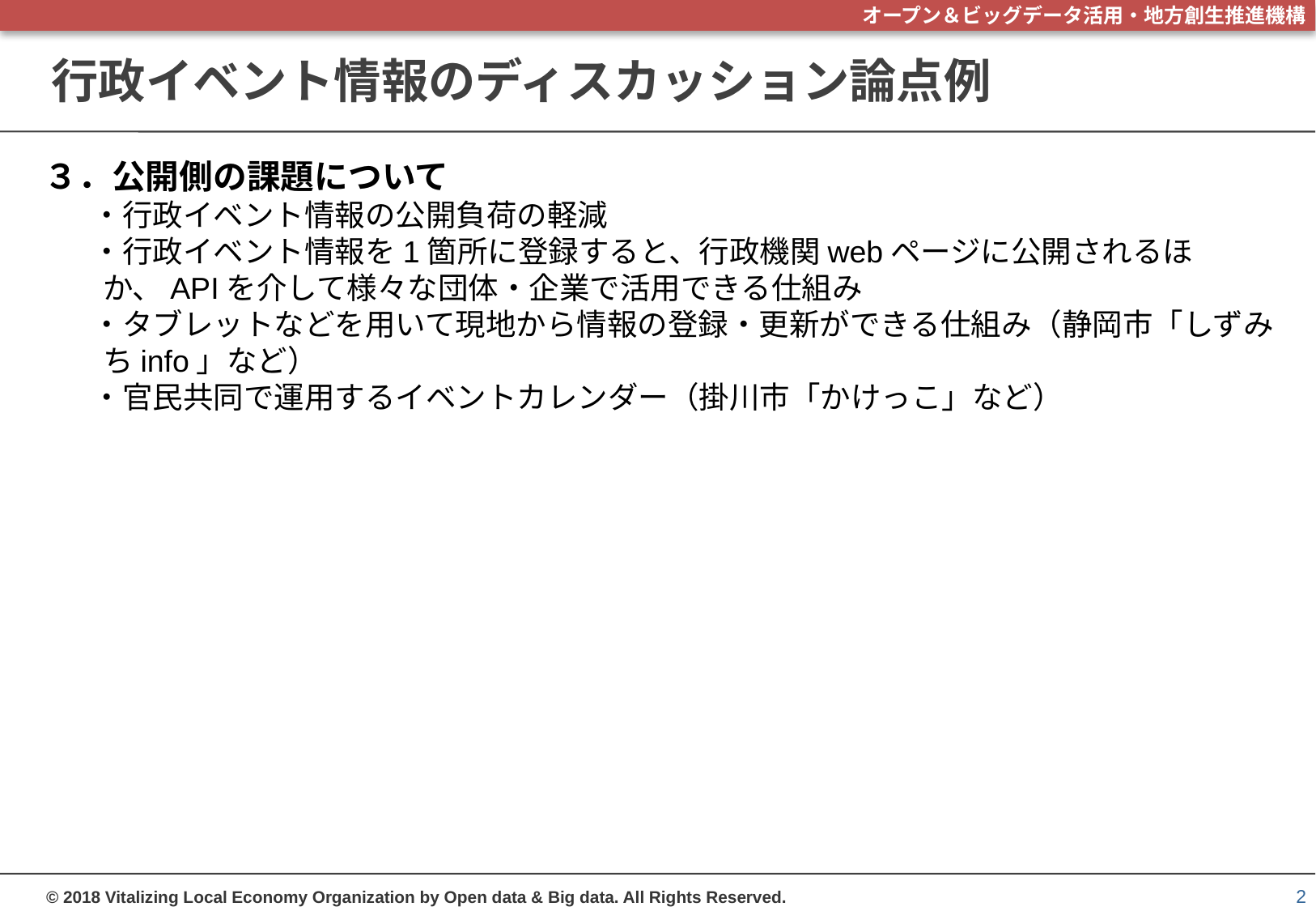

# 行政イベント情報のディスカッション論点例
３．公開側の課題について
・行政イベント情報の公開負荷の軽減
・行政イベント情報を1箇所に登録すると、行政機関webページに公開されるほか、APIを介して様々な団体・企業で活用できる仕組み
・タブレットなどを用いて現地から情報の登録・更新ができる仕組み（静岡市「しずみちinfo」など）
・官民共同で運用するイベントカレンダー（掛川市「かけっこ」など）
2